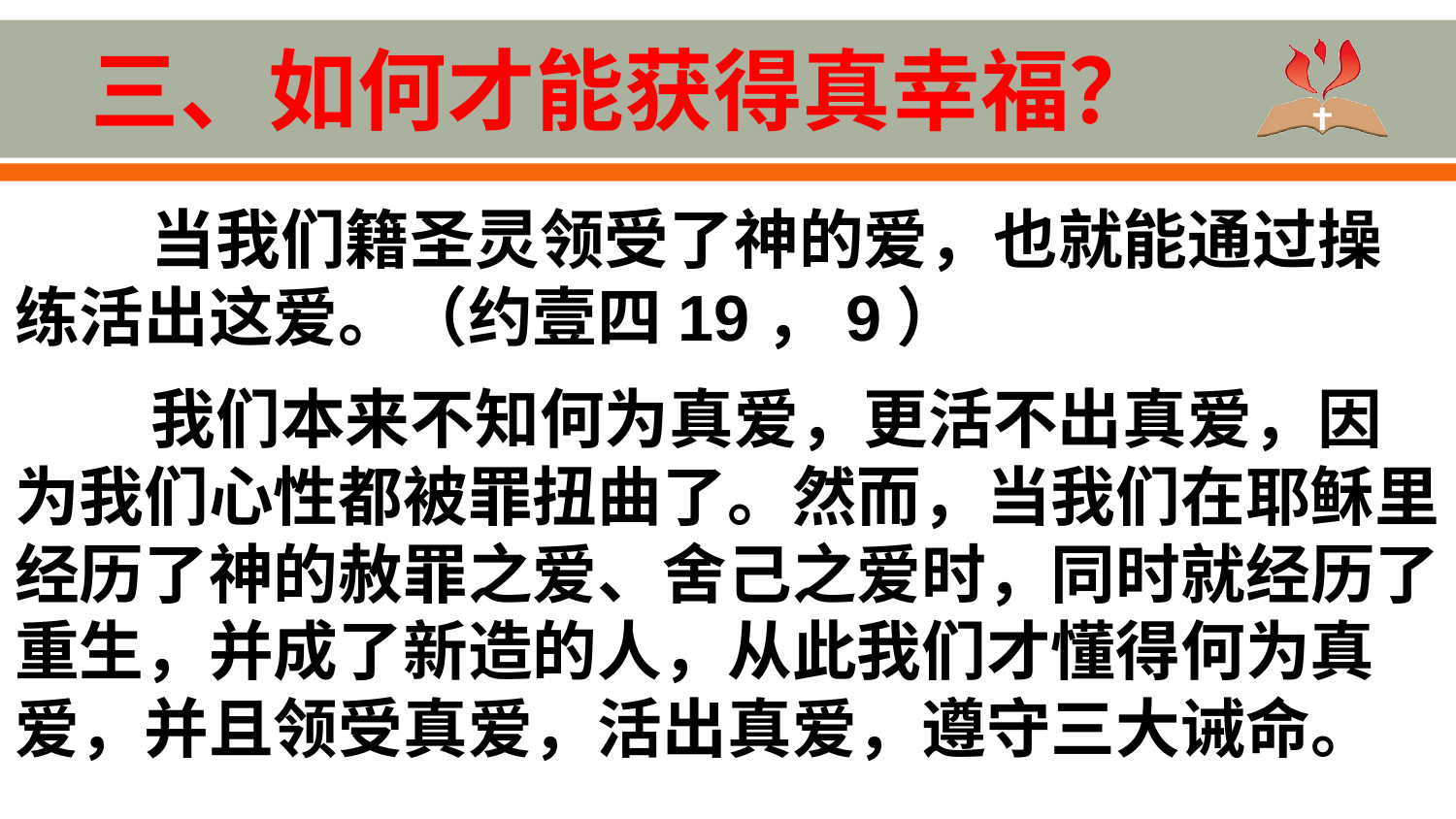

# 三、如何才能获得真幸福？
当我们籍圣灵领受了神的爱，也就能通过操练活出这爱。（约壹四19，9）
我们本来不知何为真爱，更活不出真爱，因为我们心性都被罪扭曲了。然而，当我们在耶稣里经历了神的赦罪之爱、舍己之爱时，同时就经历了重生，并成了新造的人，从此我们才懂得何为真爱，并且领受真爱，活出真爱，遵守三大诫命。